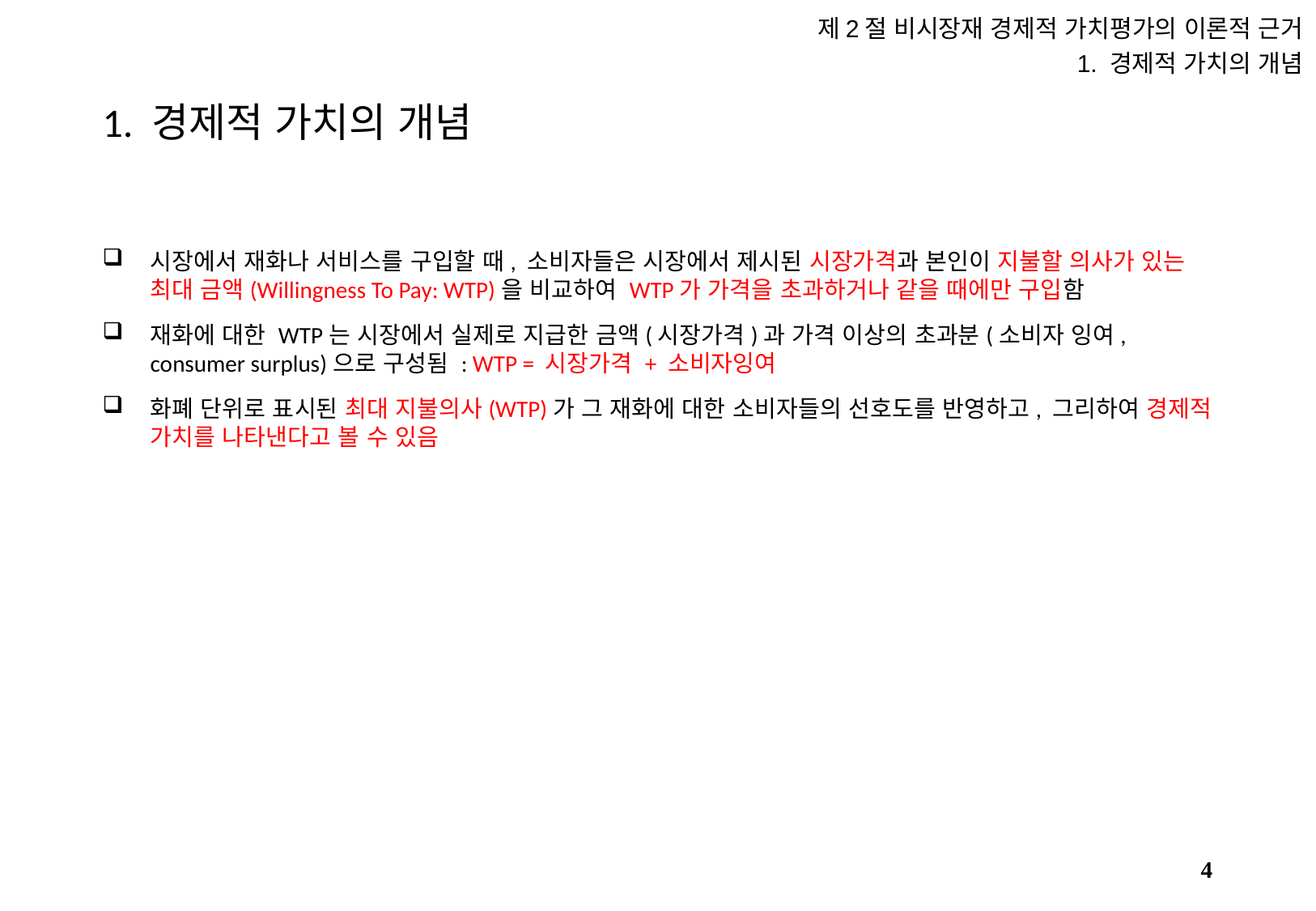

제2절 비시장재 경제적 가치평가의 이론적 근거
1. 경제적 가치의 개념
# 1. 경제적 가치의 개념
시장에서 재화나 서비스를 구입할 때, 소비자들은 시장에서 제시된 시장가격과 본인이 지불할 의사가 있는 최대 금액(Willingness To Pay: WTP)을 비교하여 WTP가 가격을 초과하거나 같을 때에만 구입함
재화에 대한 WTP는 시장에서 실제로 지급한 금액(시장가격)과 가격 이상의 초과분(소비자 잉여, consumer surplus)으로 구성됨 : WTP = 시장가격 + 소비자잉여
화폐 단위로 표시된 최대 지불의사(WTP)가 그 재화에 대한 소비자들의 선호도를 반영하고, 그리하여 경제적 가치를 나타낸다고 볼 수 있음

4